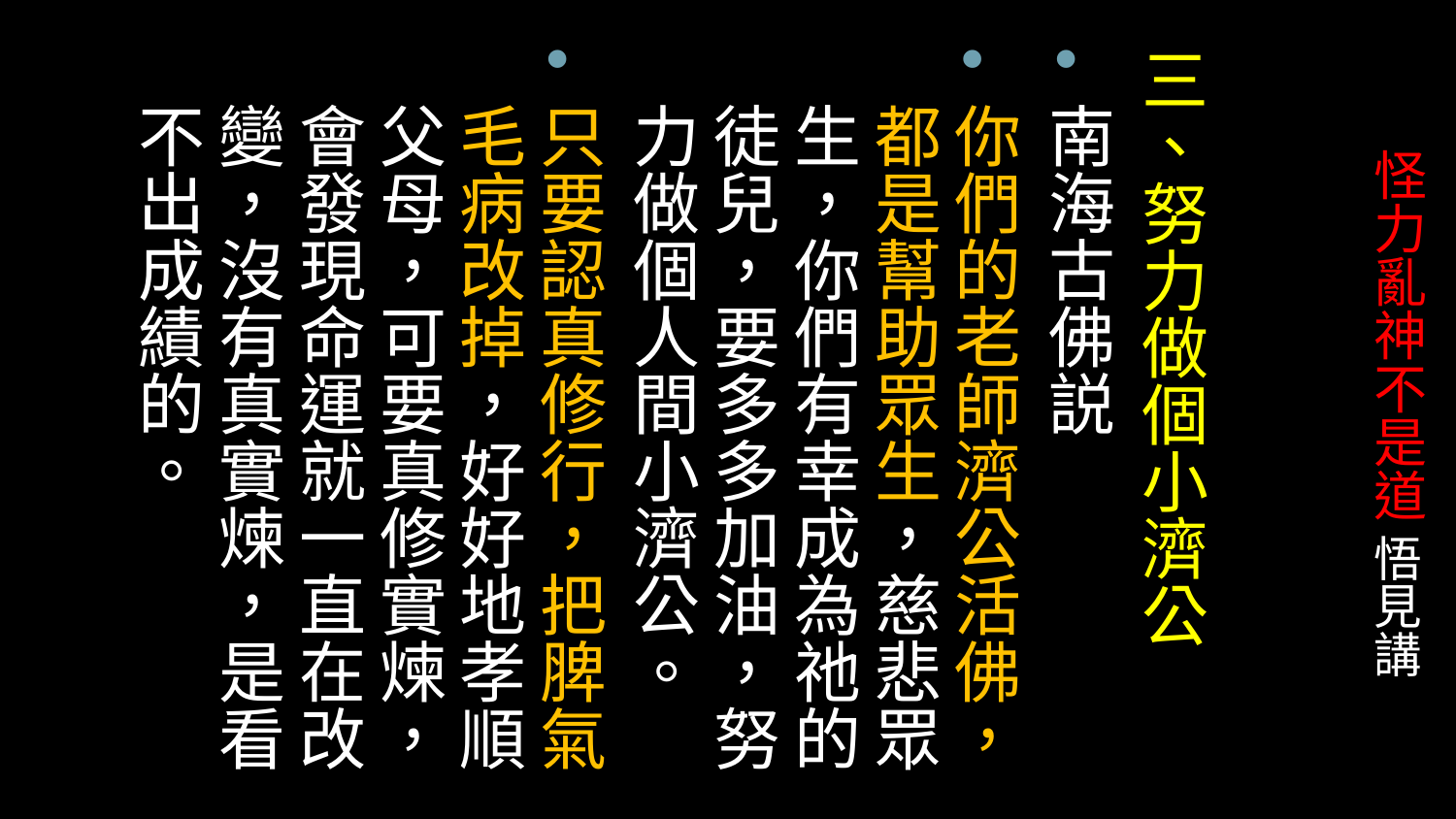

三、努力做個小濟公
南海古佛説
你們的老師濟公活佛，都是幫助眾生，慈悲眾生，你們有幸成為祂的徒兒，要多多加油，努力做個人間小濟公。
只要認真修行，把脾氣毛病改掉，好好地孝順父母，可要真修實煉，會發現命運就一直在改變，沒有真實煉，是看不出成績的。

# 怪力亂神不是道 悟見講